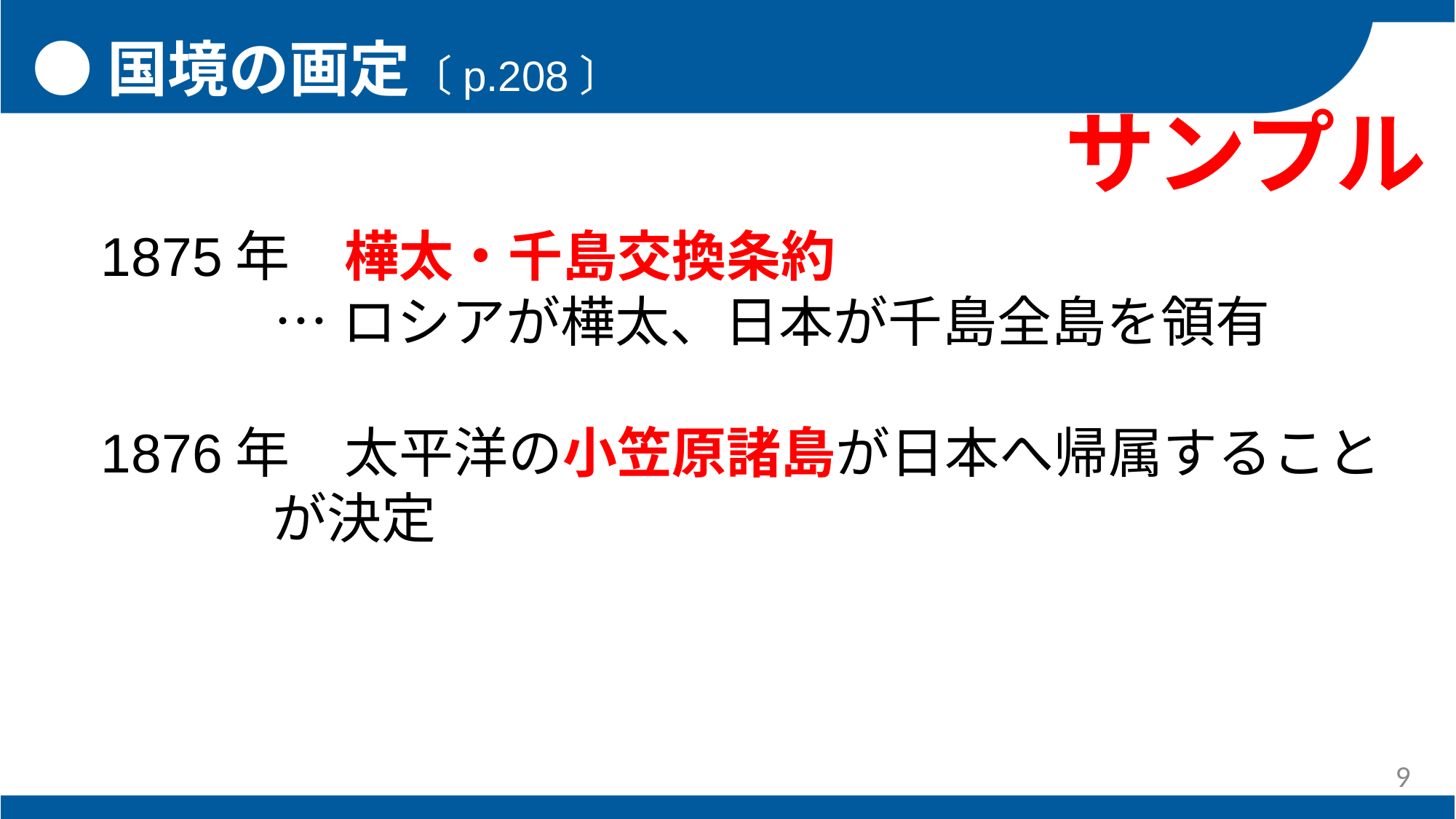

●国境の画定〔p.208〕

1875年　樺太・千島交換条約
              …ロシアが樺太、日本が千島全島を領有

1876年　太平洋の小笠原諸島が日本へ帰属すること
             が決定